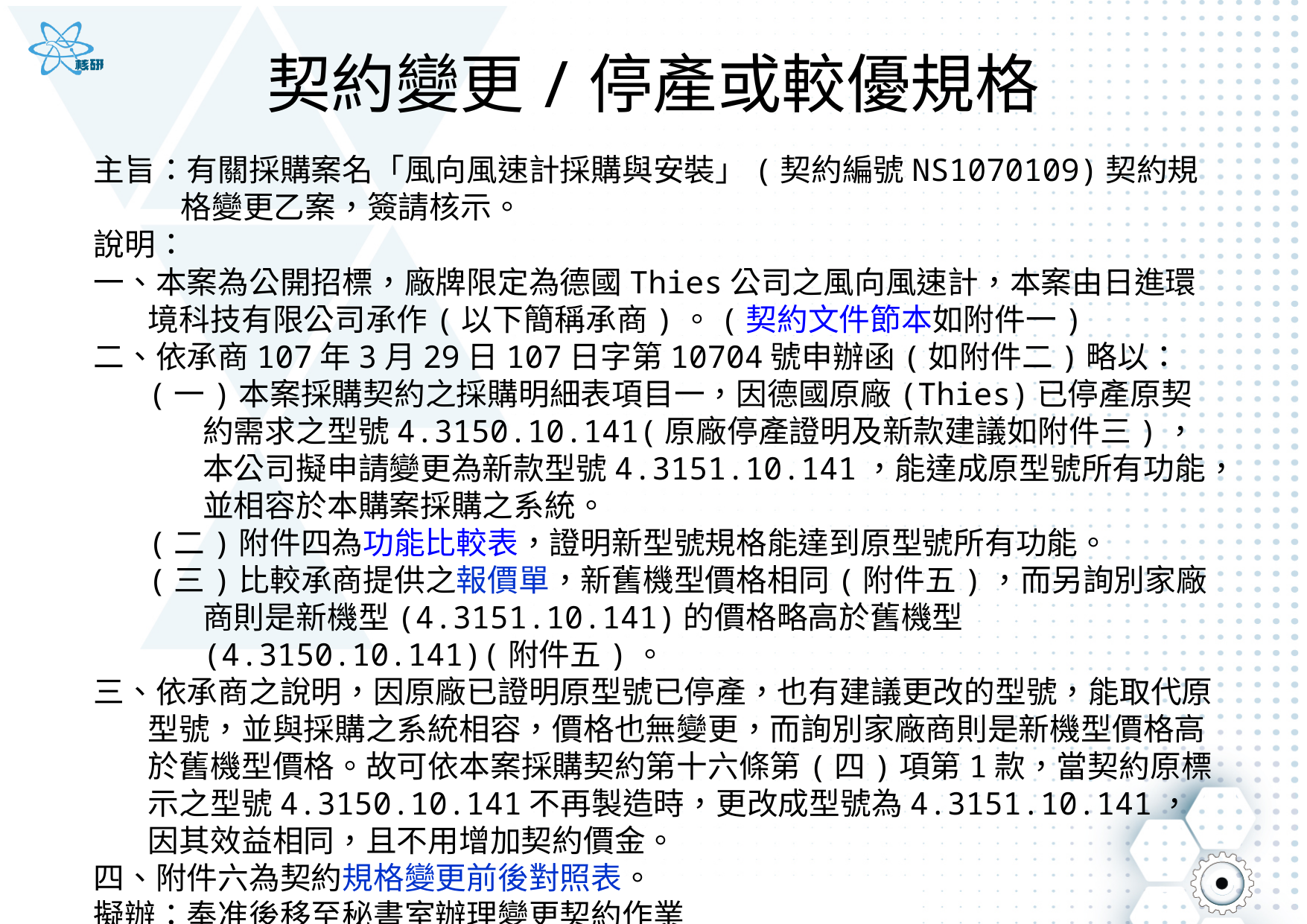

# 契約變更/停產或較優規格
主旨：有關採購案名「風向風速計採購與安裝」(契約編號NS1070109)契約規格變更乙案，簽請核示。
說明：
一、本案為公開招標，廠牌限定為德國Thies公司之風向風速計，本案由日進環境科技有限公司承作(以下簡稱承商)。(契約文件節本如附件一)
二、依承商107年3月29日107日字第10704號申辦函(如附件二)略以：
(一)本案採購契約之採購明細表項目一，因德國原廠(Thies)已停產原契約需求之型號4.3150.10.141(原廠停產證明及新款建議如附件三)，本公司擬申請變更為新款型號4.3151.10.141，能達成原型號所有功能，並相容於本購案採購之系統。
(二)附件四為功能比較表，證明新型號規格能達到原型號所有功能。
(三)比較承商提供之報價單，新舊機型價格相同(附件五)，而另詢別家廠商則是新機型(4.3151.10.141)的價格略高於舊機型(4.3150.10.141)(附件五)。
三、依承商之說明，因原廠已證明原型號已停產，也有建議更改的型號，能取代原型號，並與採購之系統相容，價格也無變更，而詢別家廠商則是新機型價格高於舊機型價格。故可依本案採購契約第十六條第(四)項第1款，當契約原標示之型號4.3150.10.141不再製造時，更改成型號為4.3151.10.141，因其效益相同，且不用增加契約價金。
四、附件六為契約規格變更前後對照表。
擬辦：奉准後移至秘書室辦理變更契約作業